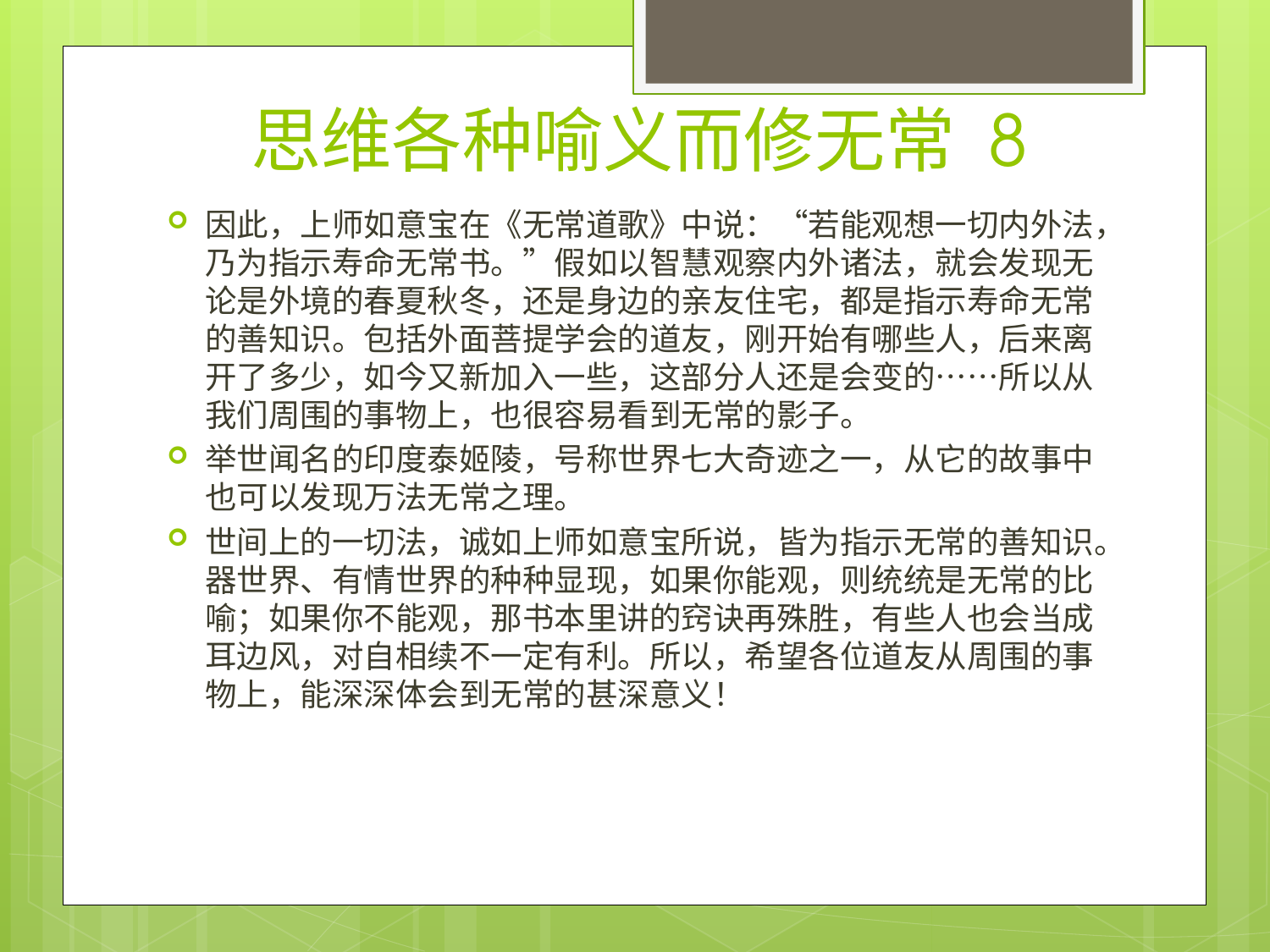

# 思维各种喻义而修无常 8
因此，上师如意宝在《无常道歌》中说：“若能观想一切内外法，乃为指示寿命无常书。”假如以智慧观察内外诸法，就会发现无论是外境的春夏秋冬，还是身边的亲友住宅，都是指示寿命无常的善知识。包括外面菩提学会的道友，刚开始有哪些人，后来离开了多少，如今又新加入一些，这部分人还是会变的……所以从我们周围的事物上，也很容易看到无常的影子。
举世闻名的印度泰姬陵，号称世界七大奇迹之一，从它的故事中也可以发现万法无常之理。
世间上的一切法，诚如上师如意宝所说，皆为指示无常的善知识。器世界、有情世界的种种显现，如果你能观，则统统是无常的比喻；如果你不能观，那书本里讲的窍诀再殊胜，有些人也会当成耳边风，对自相续不一定有利。所以，希望各位道友从周围的事物上，能深深体会到无常的甚深意义！